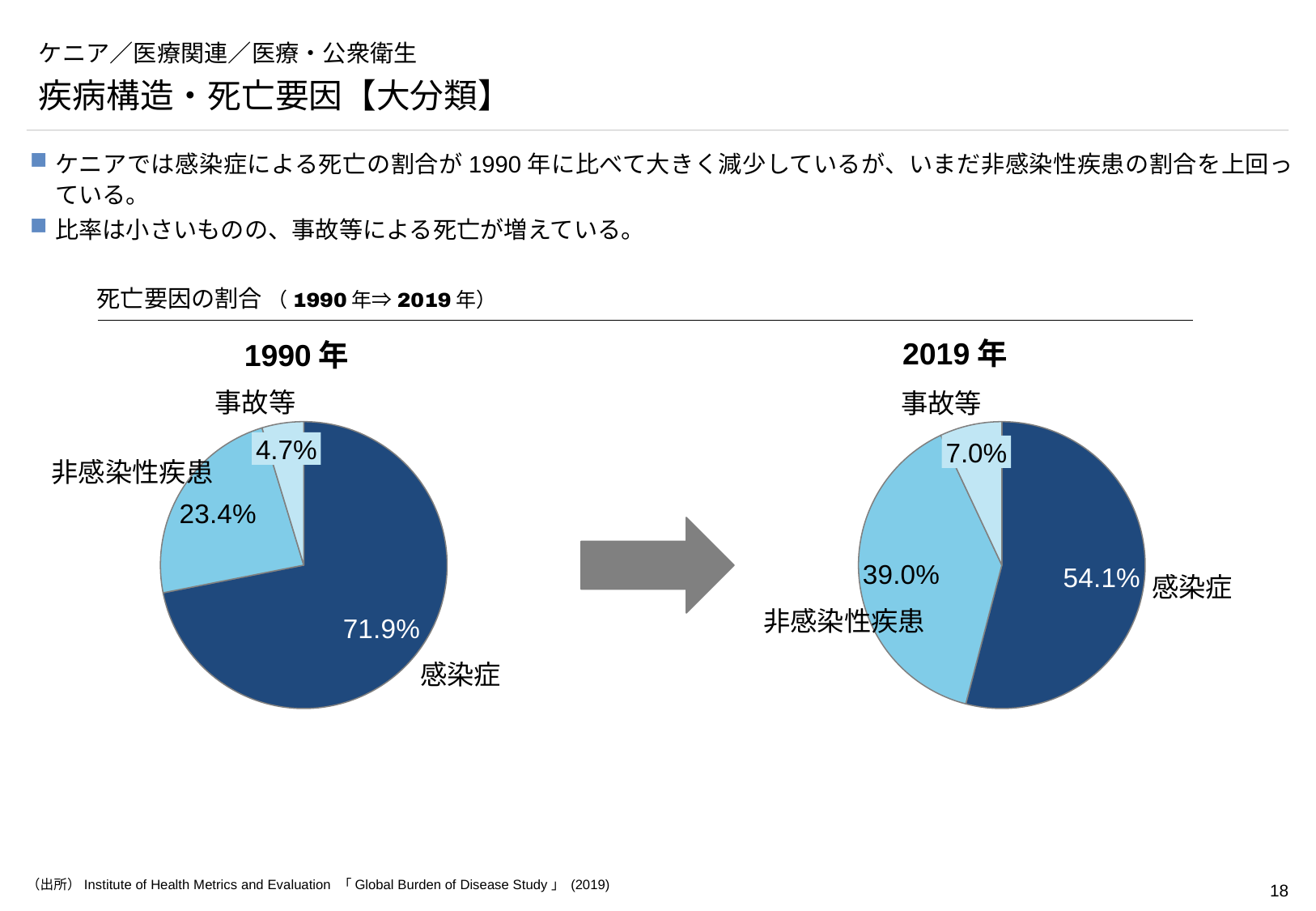

# ケニア／医療関連／医療・公衆衛生
疾病構造・死亡要因【大分類】
ケニアでは感染症による死亡の割合が1990年に比べて大きく減少しているが、いまだ非感染性疾患の割合を上回っている。
比率は小さいものの、事故等による死亡が増えている。
死亡要因の割合 （1990年⇒2019年）
2019年
1990年
事故等
事故等

### Chart

| Category |  |
|---|---|

### Chart

| Category |  |
|---|---|
4.7%
7.0%
非感染性疾患

感染症
非感染性疾患
感染症

（出所）Institute of Health Metrics and Evaluation 「Global Burden of Disease Study」 (2019)